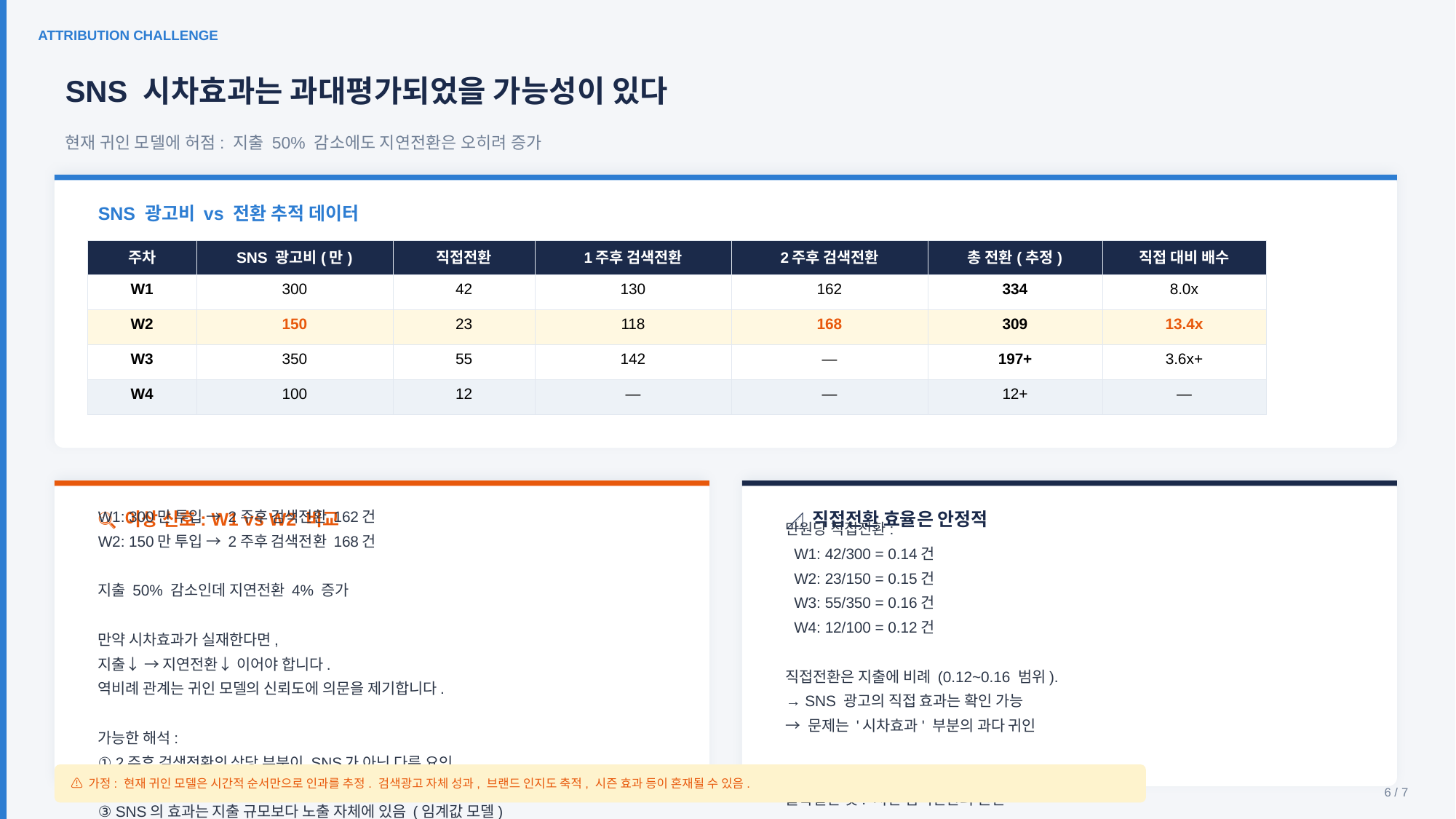

ATTRIBUTION CHALLENGE
SNS 시차효과는 과대평가되었을 가능성이 있다
현재 귀인 모델에 허점: 지출 50% 감소에도 지연전환은 오히려 증가

SNS 광고비 vs 전환 추적 데이터
| 주차 | SNS 광고비(만) | 직접전환 | 1주후 검색전환 | 2주후 검색전환 | 총 전환(추정) | 직접 대비 배수 |
| --- | --- | --- | --- | --- | --- | --- |
| W1 | 300 | 42 | 130 | 162 | 334 | 8.0x |
| W2 | 150 | 23 | 118 | 168 | 309 | 13.4x |
| W3 | 350 | 55 | 142 | — | 197+ | 3.6x+ |
| W4 | 100 | 12 | — | — | 12+ | — |

🔍 이상 신호: W1 vs W2 비교
📐 직접전환 효율은 안정적
W1: 300만 투입 → 2주후 검색전환 162건
W2: 150만 투입 → 2주후 검색전환 168건

지출 50% 감소인데 지연전환 4% 증가

만약 시차효과가 실재한다면,
지출↓ → 지연전환↓ 이어야 합니다.
역비례 관계는 귀인 모델의 신뢰도에 의문을 제기합니다.

가능한 해석:
① 2주후 검색전환의 상당 부분이 SNS가 아닌 다른 요인
② 검색광고 자체 성과, 브랜드 축적, 시즌 효과 혼재
③ SNS의 효과는 지출 규모보다 노출 자체에 있음 (임계값 모델)
만원당 직접전환:
  W1: 42/300 = 0.14건
  W2: 23/150 = 0.15건
  W3: 55/350 = 0.16건
  W4: 12/100 = 0.12건

직접전환은 지출에 비례 (0.12~0.16 범위).
→ SNS 광고의 직접 효과는 확인 가능
→ 문제는 '시차효과' 부분의 과다 귀인

확실한 것: 직접전환 ROAS
불확실한 것: 지연 검색전환의 원인

⚠ 가정: 현재 귀인 모델은 시간적 순서만으로 인과를 추정. 검색광고 자체 성과, 브랜드 인지도 축적, 시즌 효과 등이 혼재될 수 있음.
6 / 7